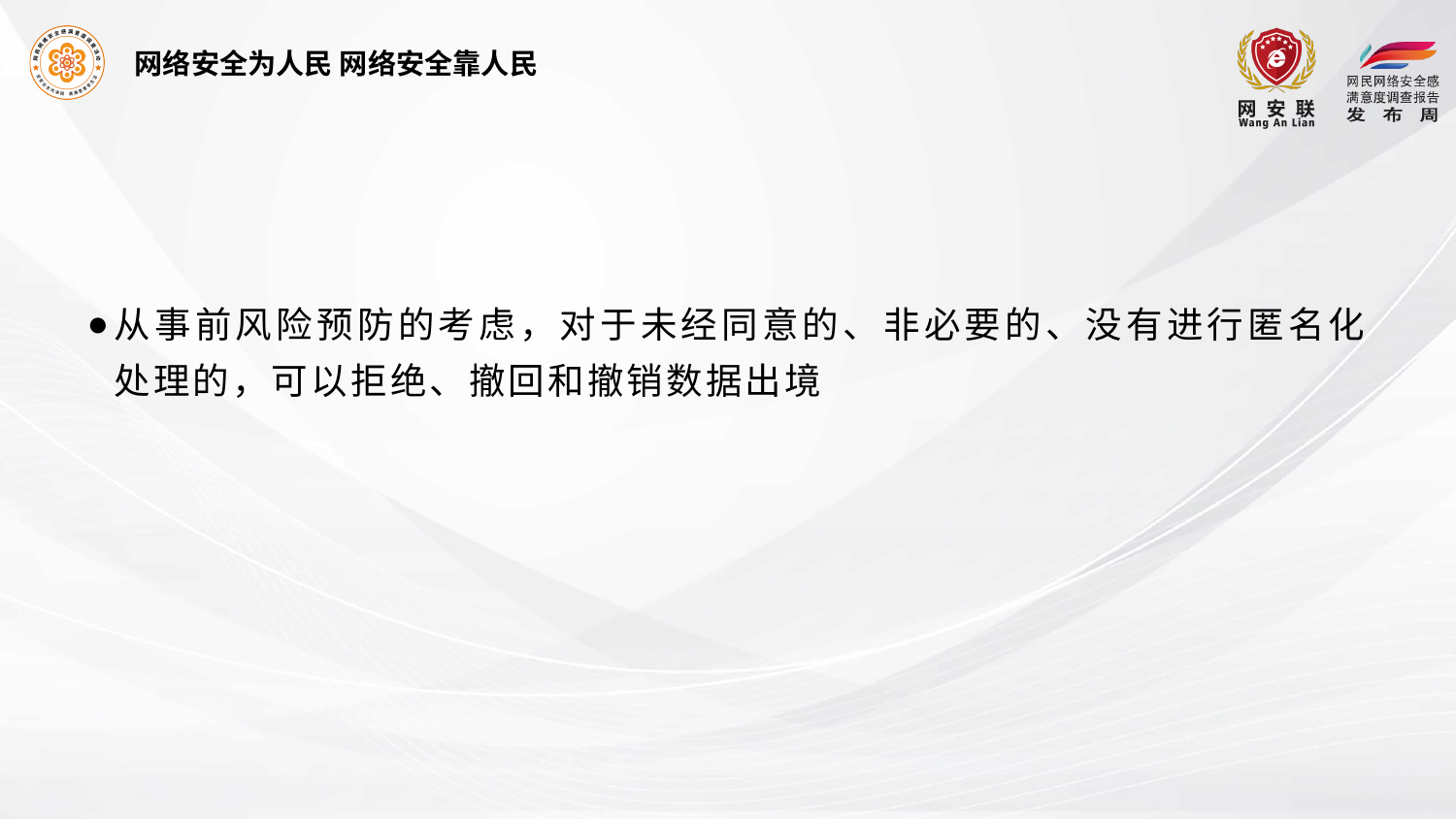

#
从事前风险预防的考虑，对于未经同意的、非必要的、没有进行匿名化处理的，可以拒绝、撤回和撤销数据出境